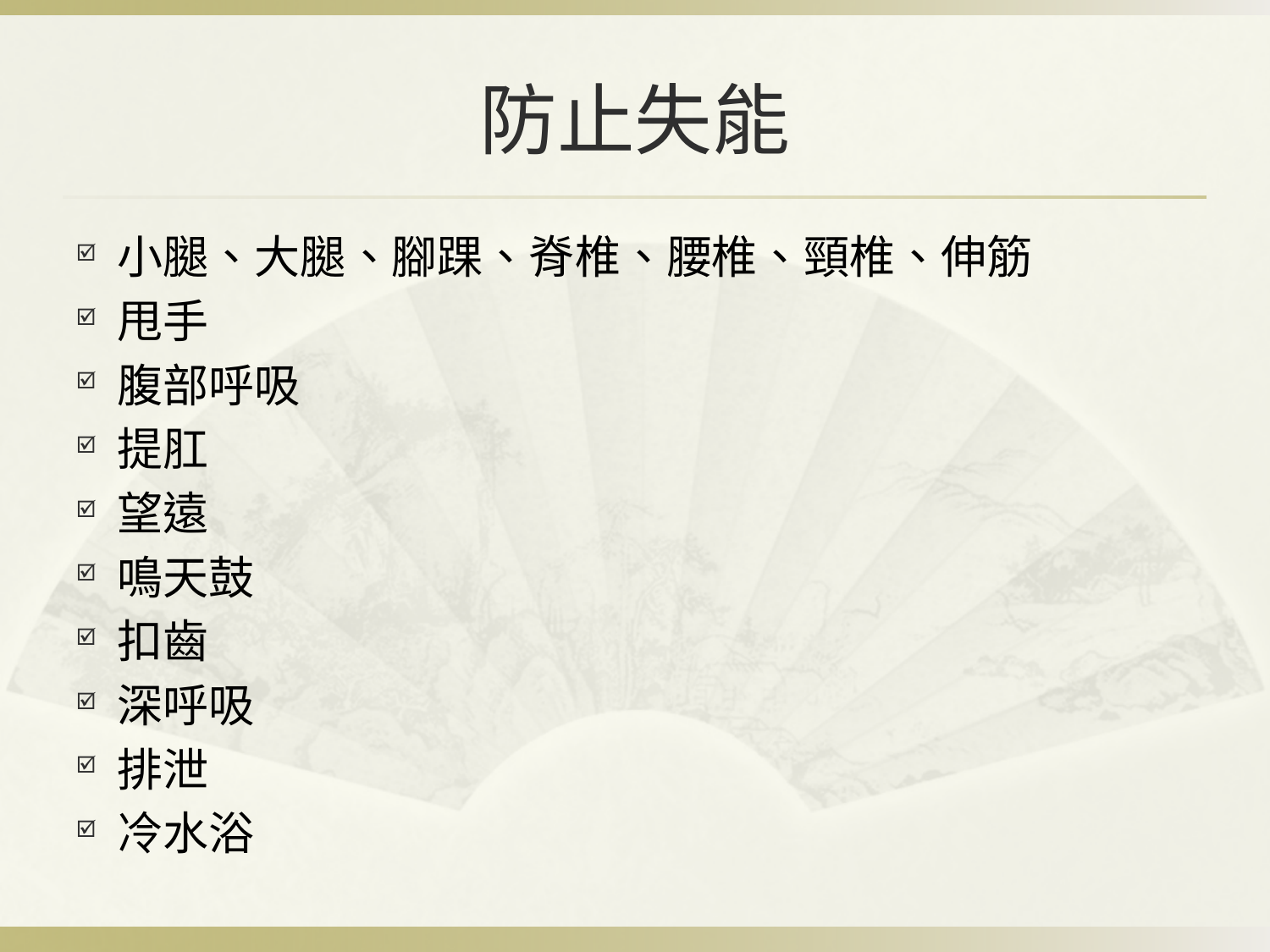

# 防止失能
小腿、大腿、腳踝、脊椎、腰椎、頸椎、伸筋
甩手
腹部呼吸
提肛
望遠
鳴天鼓
扣齒
深呼吸
排泄
冷水浴